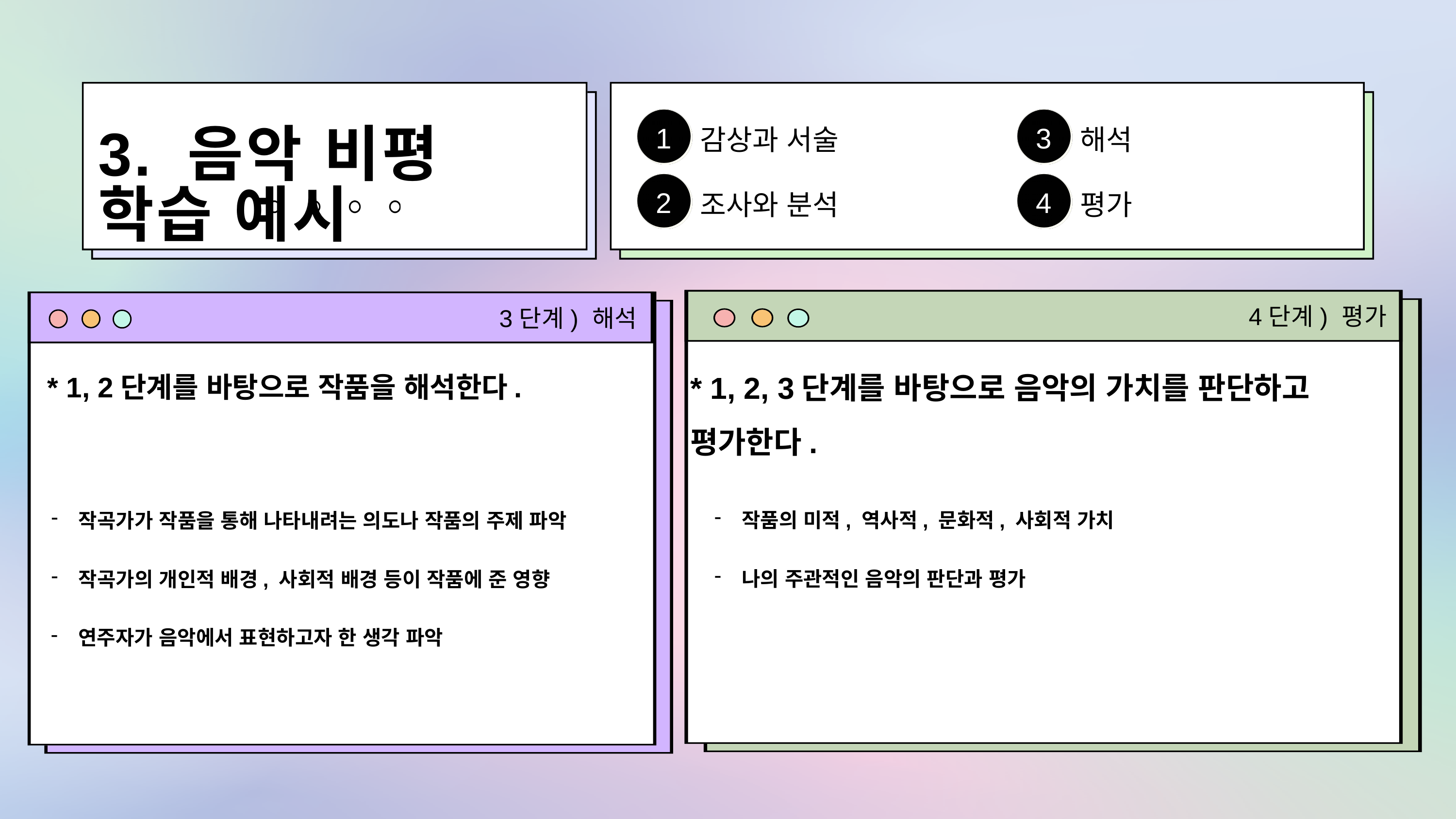

1
감상과 서술

3
해석
3. 음악 비평 학습 예시

2
조사와 분석

4
평가

4단계) 평가

* 1, 2, 3단계를 바탕으로 음악의 가치를 판단하고 평가한다.
작품의 미적, 역사적, 문화적, 사회적 가치
나의 주관적인 음악의 판단과 평가

3단계) 해석

* 1, 2단계를 바탕으로 작품을 해석한다.
작곡가가 작품을 통해 나타내려는 의도나 작품의 주제 파악
작곡가의 개인적 배경, 사회적 배경 등이 작품에 준 영향
연주자가 음악에서 표현하고자 한 생각 파악